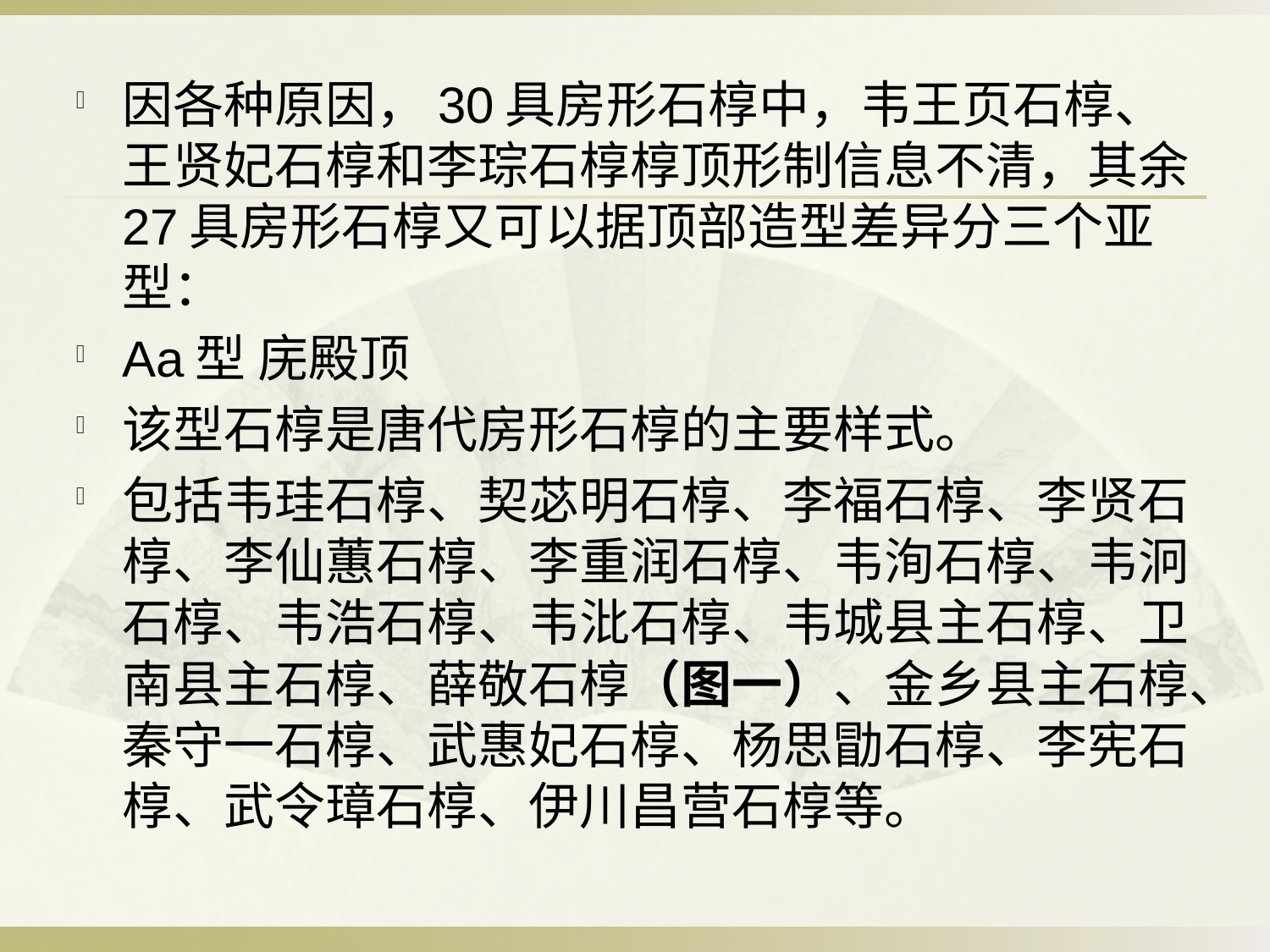

#
因各种原因，30具房形石椁中，韦王页石椁、王贤妃石椁和李琮石椁椁顶形制信息不清，其余27具房形石椁又可以据顶部造型差异分三个亚型：
Aa型 庑殿顶
该型石椁是唐代房形石椁的主要样式。
包括韦珪石椁、契苾明石椁、李福石椁、李贤石椁、李仙蕙石椁、李重润石椁、韦洵石椁、韦泂石椁、韦浩石椁、韦沘石椁、韦城县主石椁、卫南县主石椁、薛敬石椁（图一）、金乡县主石椁、秦守一石椁、武惠妃石椁、杨思勖石椁、李宪石椁、武令璋石椁、伊川昌营石椁等。